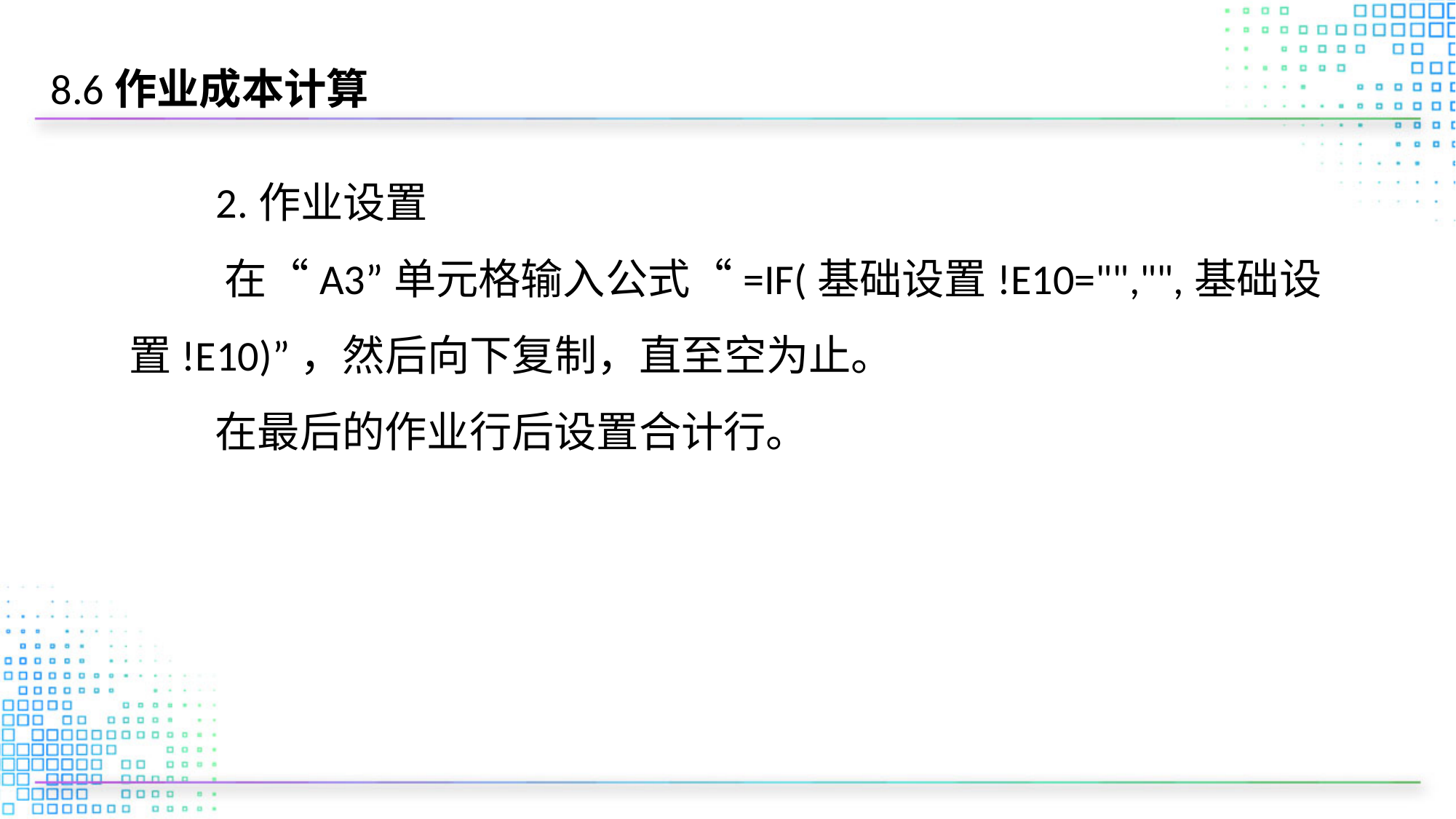

# 8.6作业成本计算
         2.作业设置
         在“A3”单元格输入公式“=IF(基础设置!E10="","",基础设置!E10)”，然后向下复制，直至空为止。
        在最后的作业行后设置合计行。